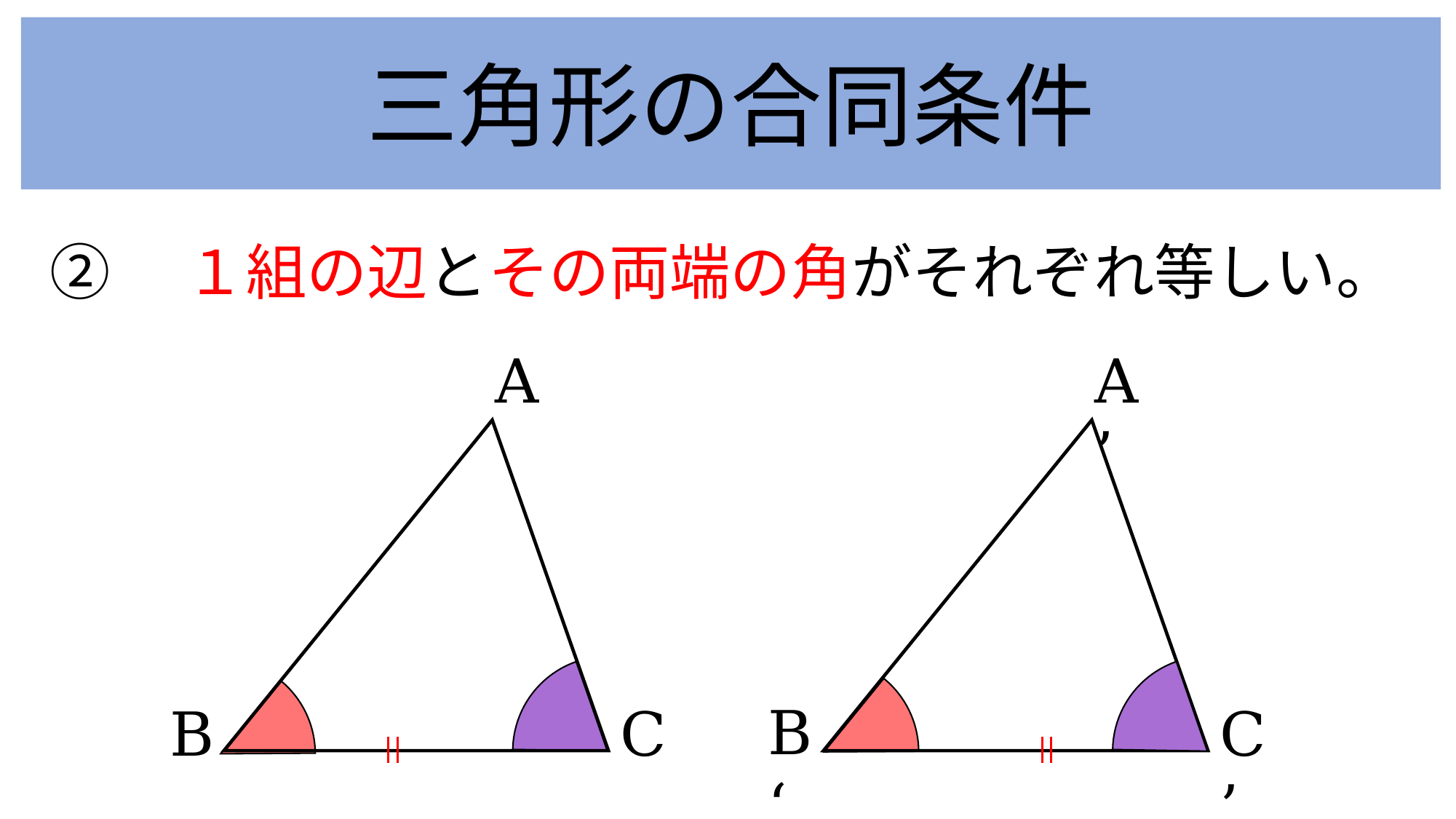

三角形の合同条件
②　１組の辺とその両端の角がそれぞれ等しい。
A

B
C
A’

B‘
C’